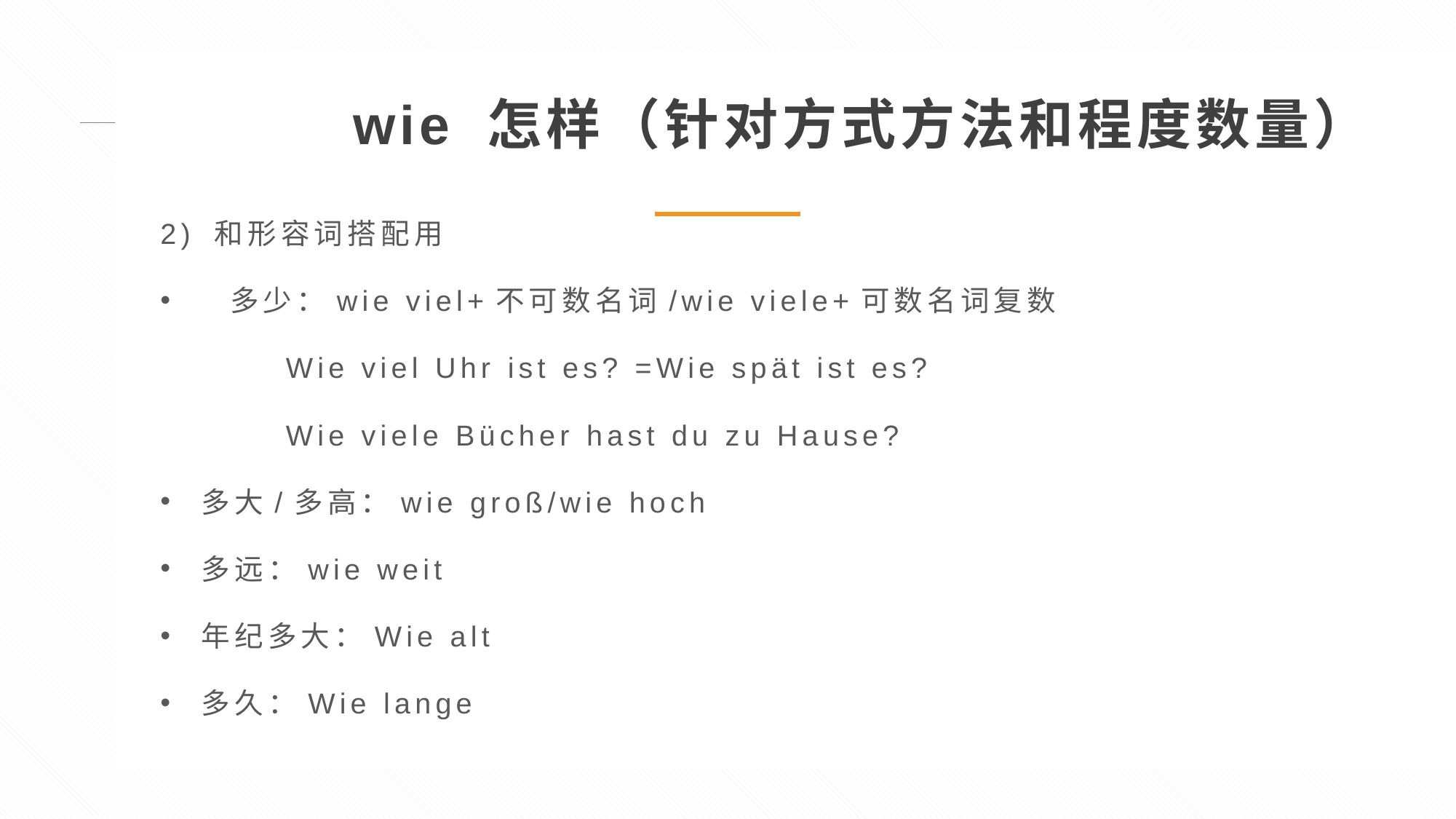

wie 怎样（针对方式方法和程度数量）
2) 和形容词搭配用
  多少：wie viel+不可数名词/wie viele+可数名词复数
          Wie viel Uhr ist es? =Wie spät ist es?
          Wie viele Bücher hast du zu Hause?
多大/多高：wie groß/wie hoch
多远：wie weit
年纪多大：Wie alt
多久：Wie lange